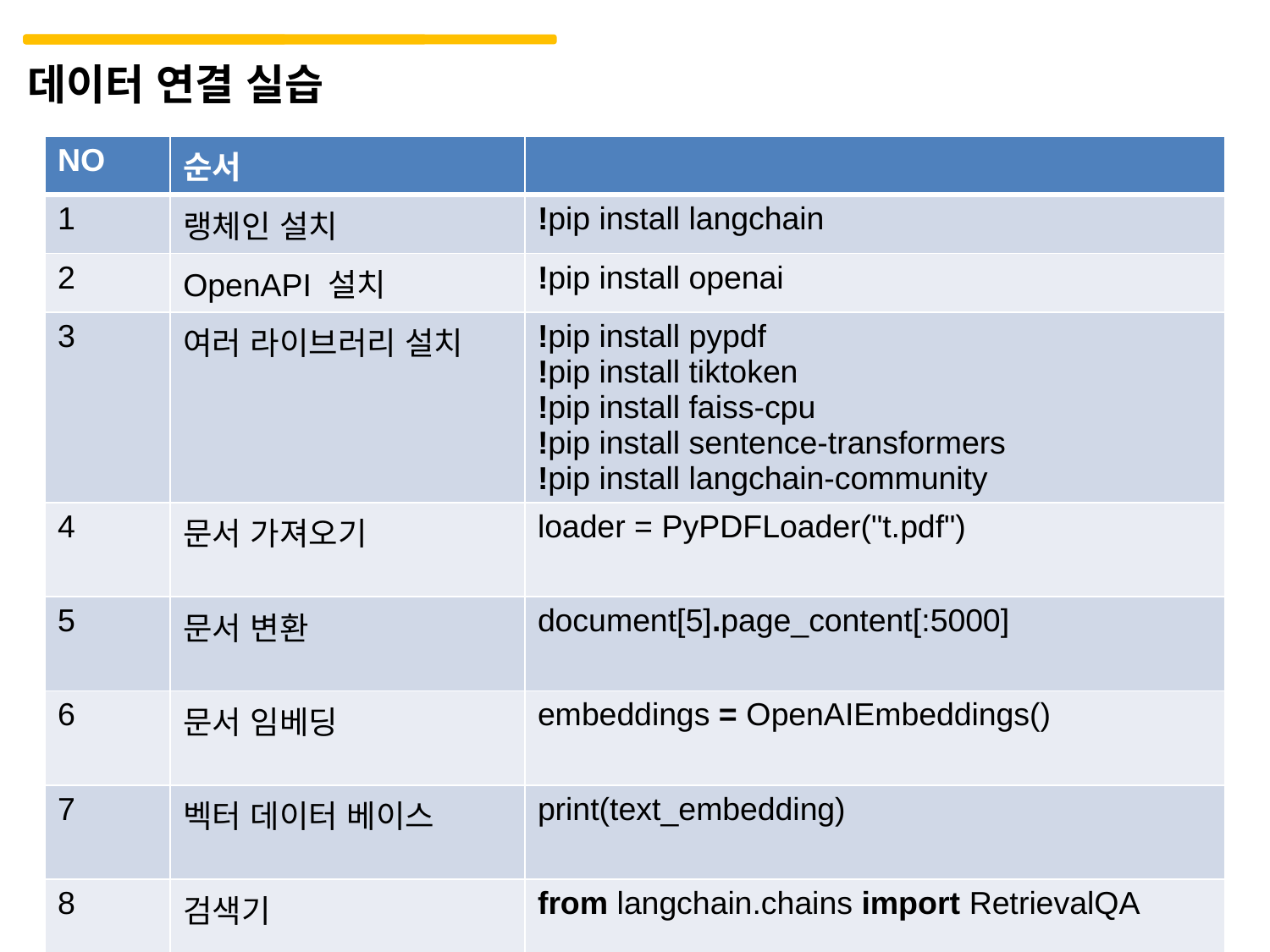

데이터 연결 실습
| NO | 순서 |  |
| --- | --- | --- |
| 1 | 랭체인 설치 | !pip install langchain |
| 2 | OpenAPI 설치 | !pip install openai |
| 3 | 여러 라이브러리 설치 | !pip install pypdf !pip install tiktoken !pip install faiss-cpu !pip install sentence-transformers !pip install langchain-community |
| 4 | 문서 가져오기 | loader = PyPDFLoader("t.pdf") |
| 5 | 문서 변환 | document[5].page\_content[:5000] |
| 6 | 문서 임베딩 | embeddings = OpenAIEmbeddings() |
| 7 | 벡터 데이터 베이스 | print(text\_embedding) |
| 8 | 검색기 | from langchain.chains import RetrievalQA |
14